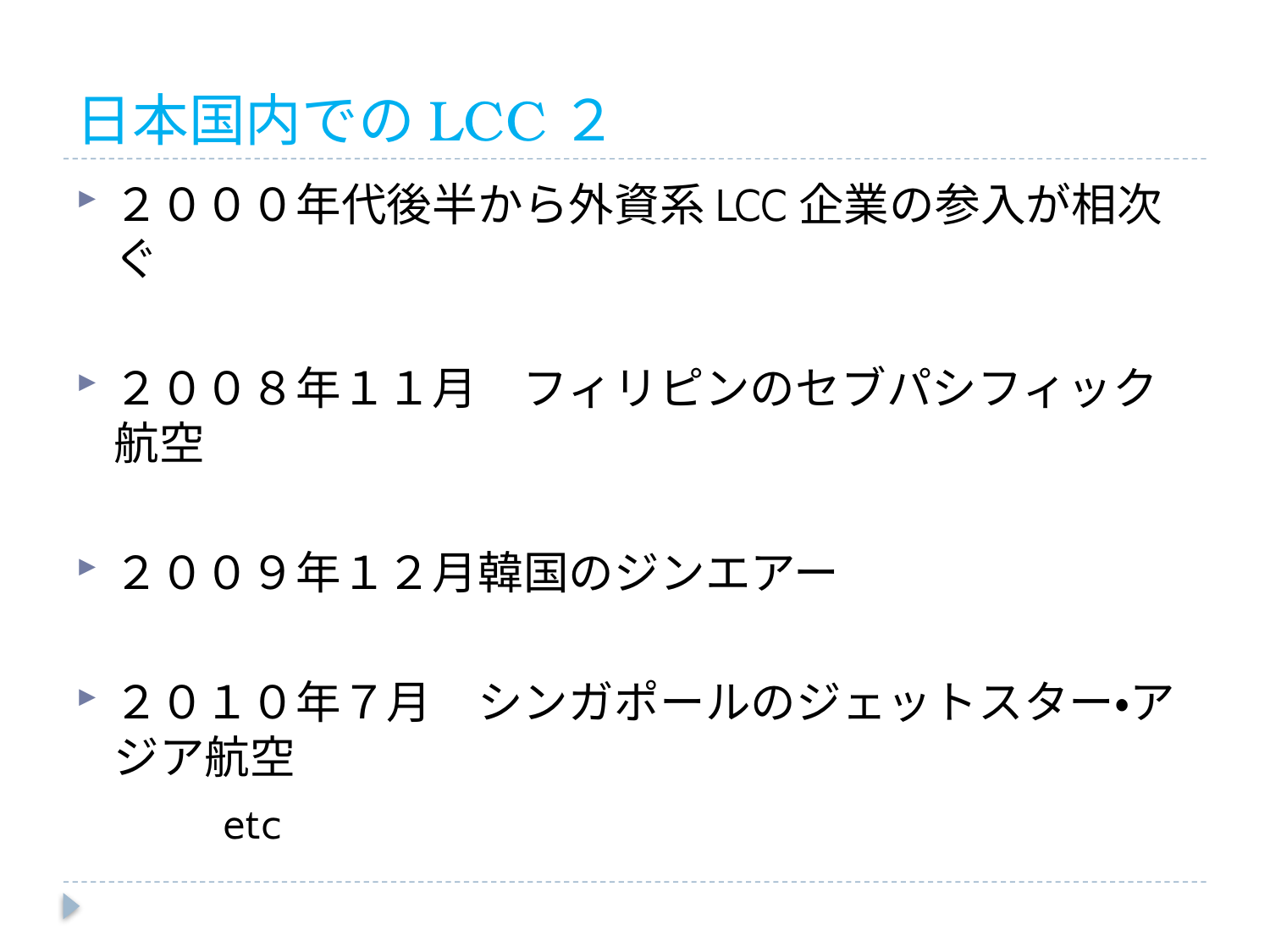

# 日本国内でのLCC２
２０００年代後半から外資系LCC企業の参入が相次ぐ

２００８年１１月　フィリピンのセブパシフィック航空

２００９年１２月韓国のジンエアー

２０１０年７月　シンガポールのジェットスター・アジア航空
　　　etc